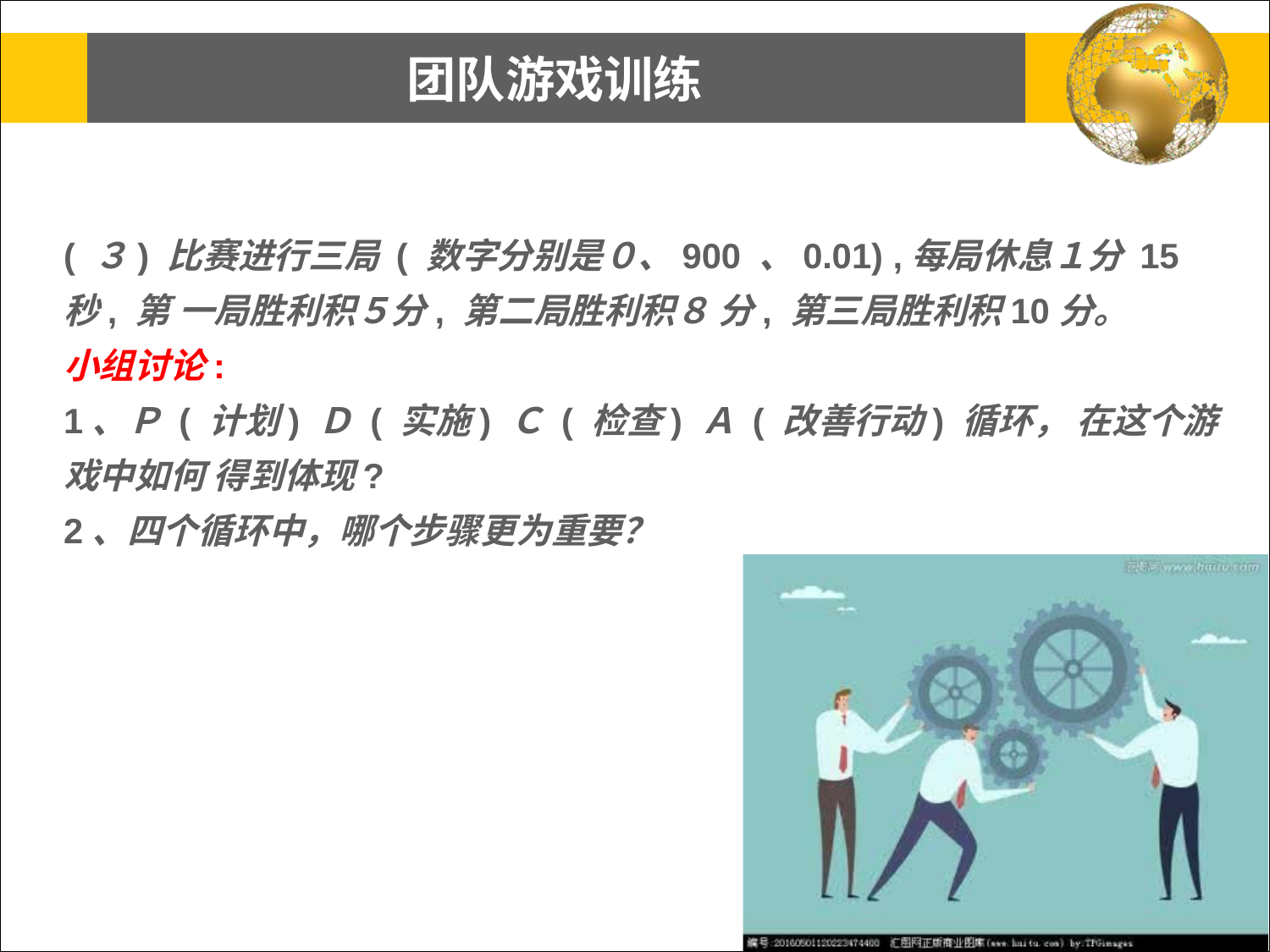

# 团队游戏训练
( ３) 比赛进行三局 ( 数字分别是０、900 、0.01) ,每局休息１分 15 秒, 第 一局胜利积５分, 第二局胜利积８ 分, 第三局胜利积10分。
小组讨论:
1、Ｐ ( 计划) Ｄ ( 实施) Ｃ ( 检查) Ａ ( 改善行动) 循环， 在这个游戏中如何 得到体现?
2、四个循环中，哪个步骤更为重要？